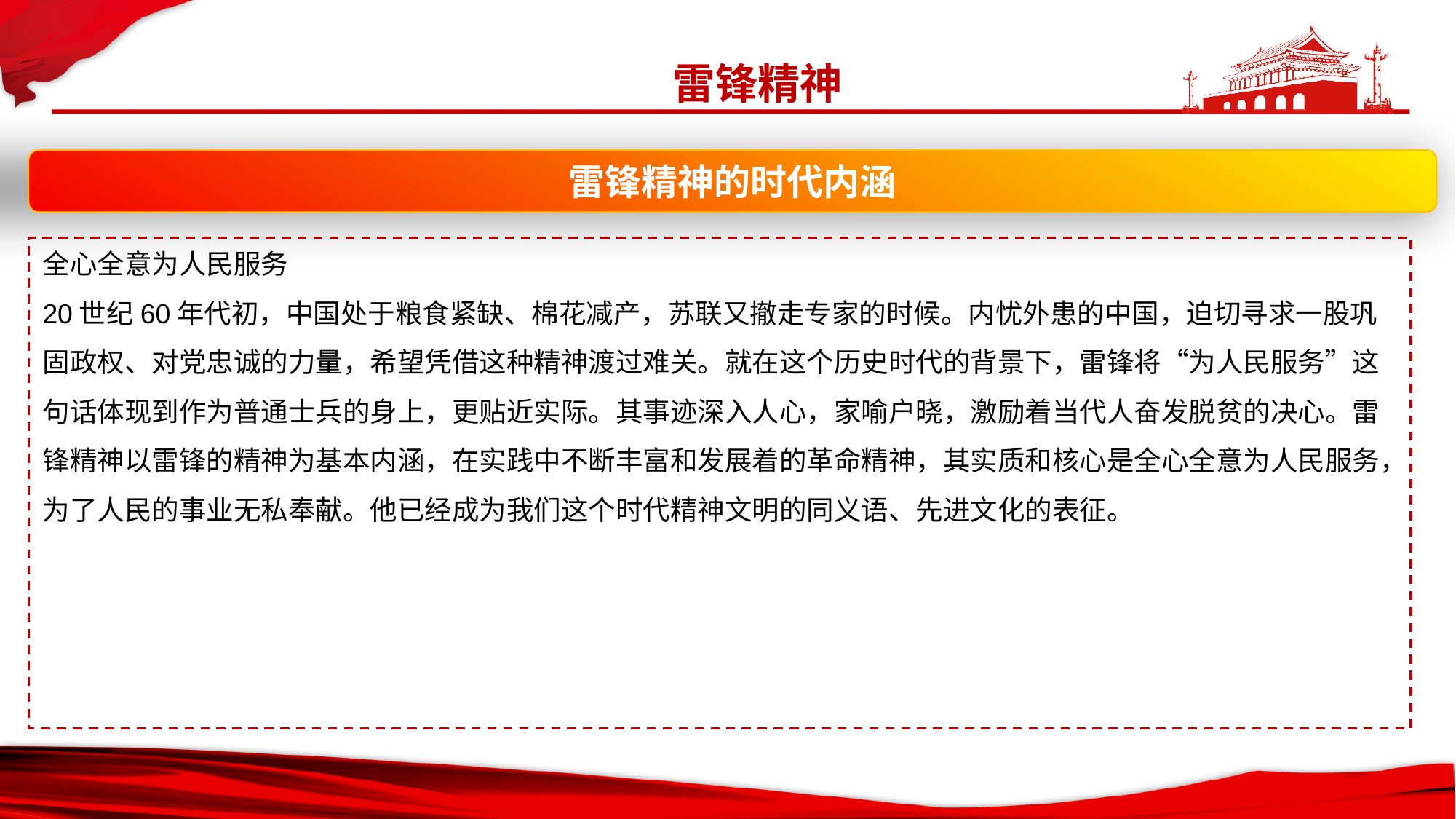

雷锋精神
雷锋精神的时代内涵
全心全意为人民服务
20世纪60年代初，中国处于粮食紧缺、棉花减产，苏联又撤走专家的时候。内忧外患的中国，迫切寻求一股巩固政权、对党忠诚的力量，希望凭借这种精神渡过难关。就在这个历史时代的背景下，雷锋将“为人民服务”这句话体现到作为普通士兵的身上，更贴近实际。其事迹深入人心，家喻户晓，激励着当代人奋发脱贫的决心。雷锋精神以雷锋的精神为基本内涵，在实践中不断丰富和发展着的革命精神，其实质和核心是全心全意为人民服务，为了人民的事业无私奉献。他已经成为我们这个时代精神文明的同义语、先进文化的表征。